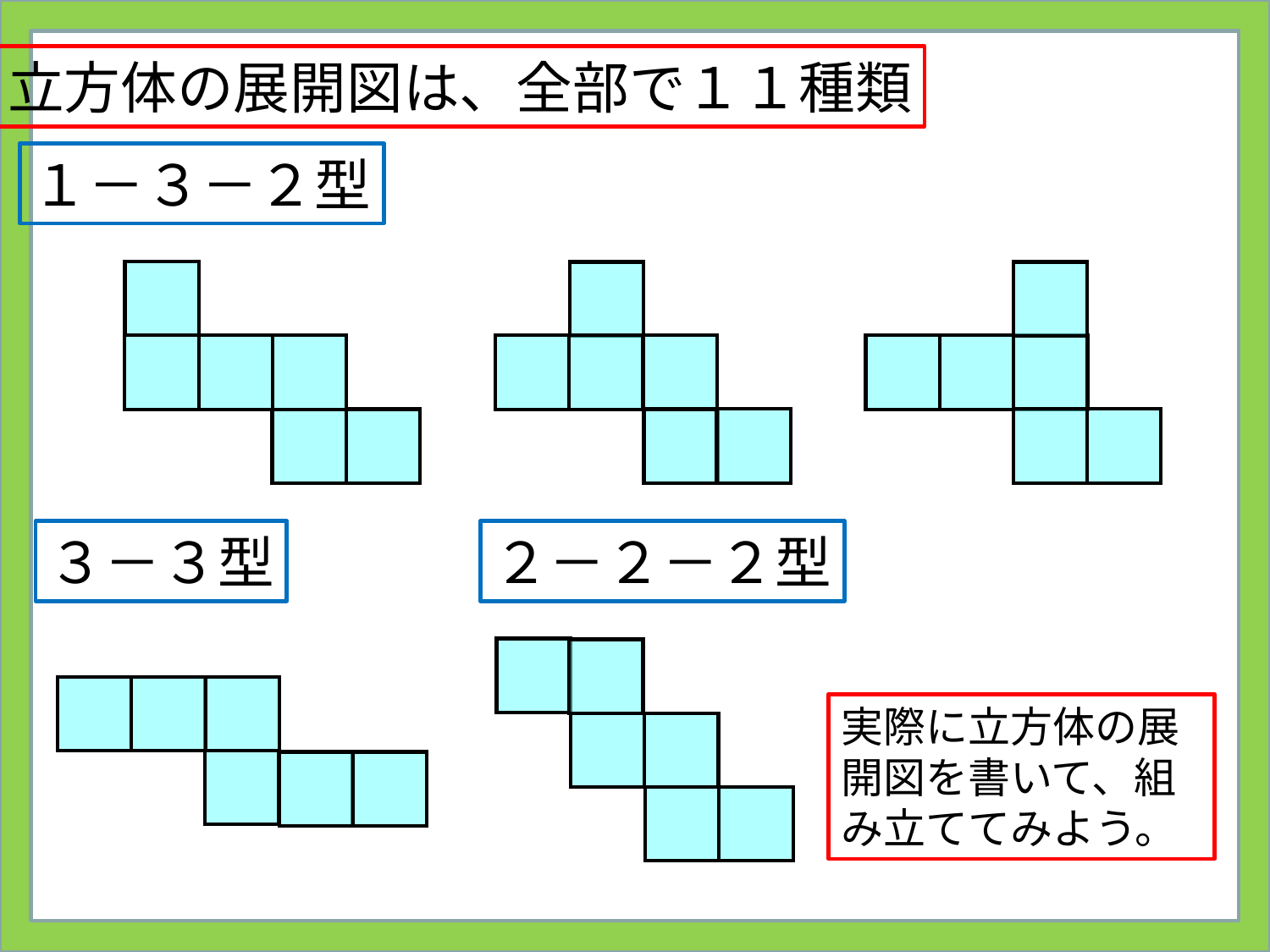

正しい展開図ならば、立方体にもどすことができます。
次の展開図は、立方体にもどせるでしょうか？
立方体の展開図は、全部で１１種類
１－３－２型

３－３型
２－２－２型

実際に立方体の展開図を書いて、組み立ててみよう。